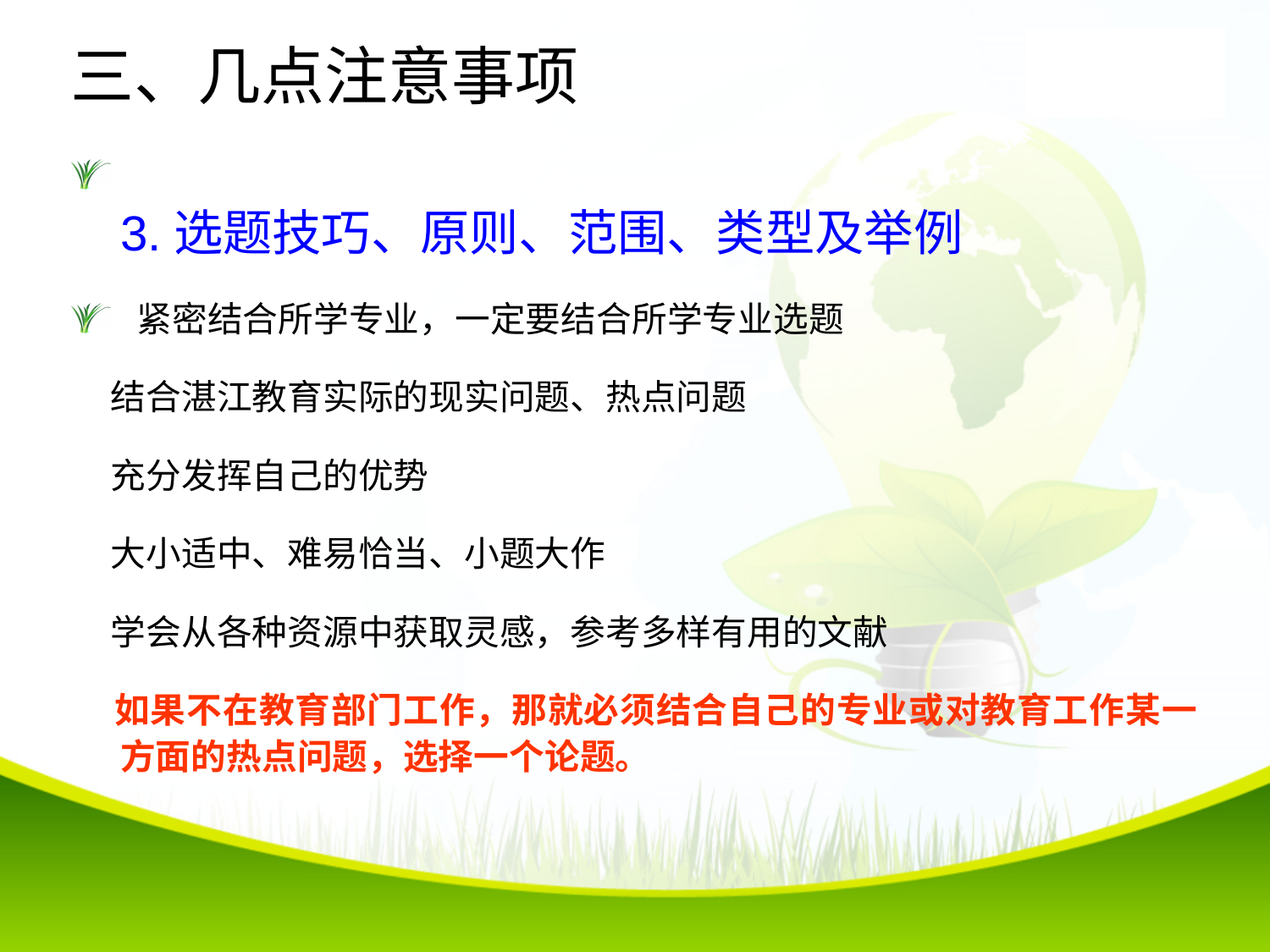

# 三、几点注意事项
3.选题技巧、原则、范围、类型及举例
 紧密结合所学专业，一定要结合所学专业选题
    结合湛江教育实际的现实问题、热点问题
    充分发挥自己的优势
    大小适中、难易恰当、小题大作
    学会从各种资源中获取灵感，参考多样有用的文献
    如果不在教育部门工作，那就必须结合自己的专业或对教育工作某一方面的热点问题，选择一个论题。